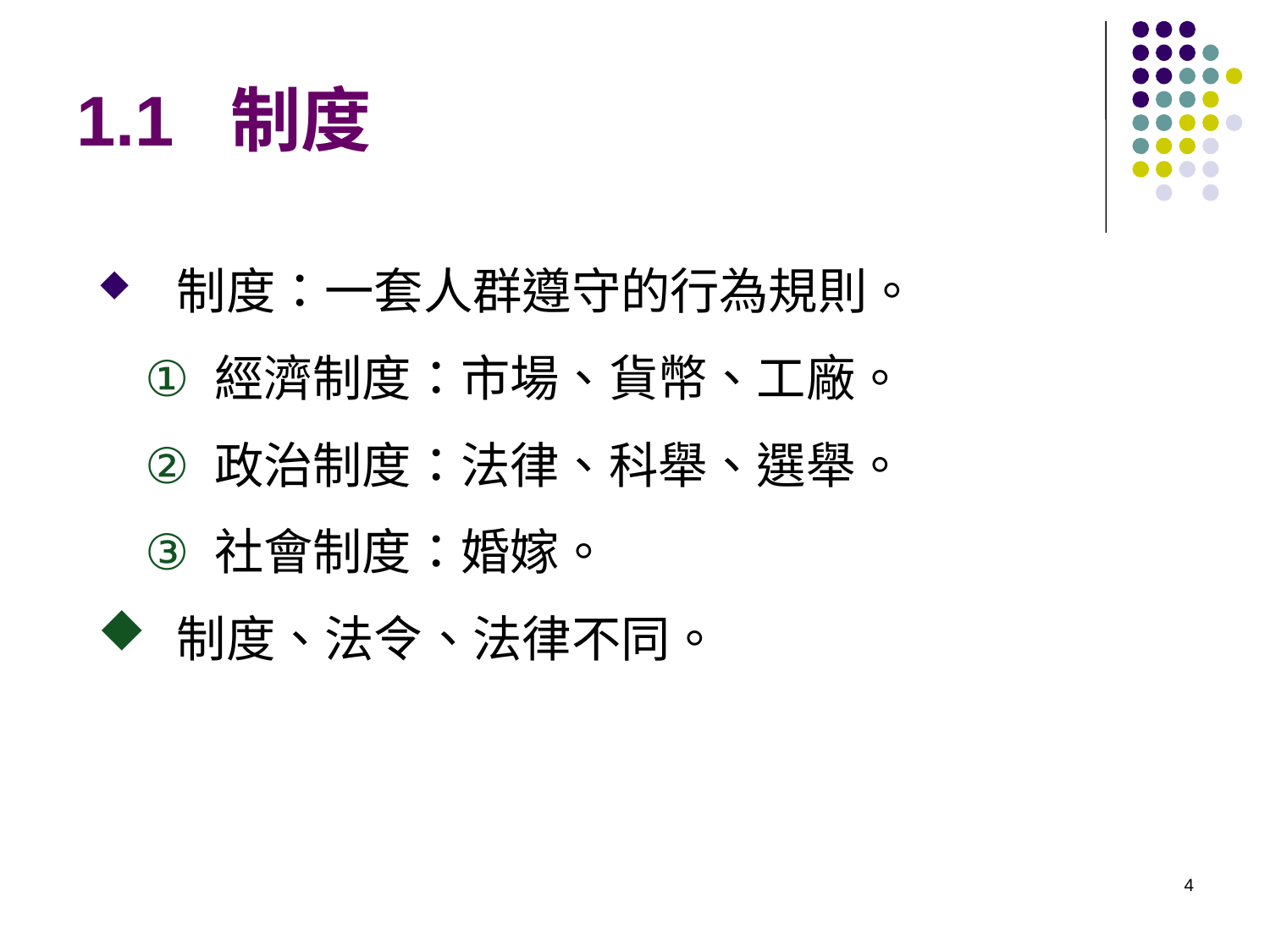

# 1.1  制度
制度：一套人群遵守的行為規則。
經濟制度：市場、貨幣、工廠。
政治制度：法律、科舉、選舉。
社會制度：婚嫁。
制度、法令、法律不同。

4